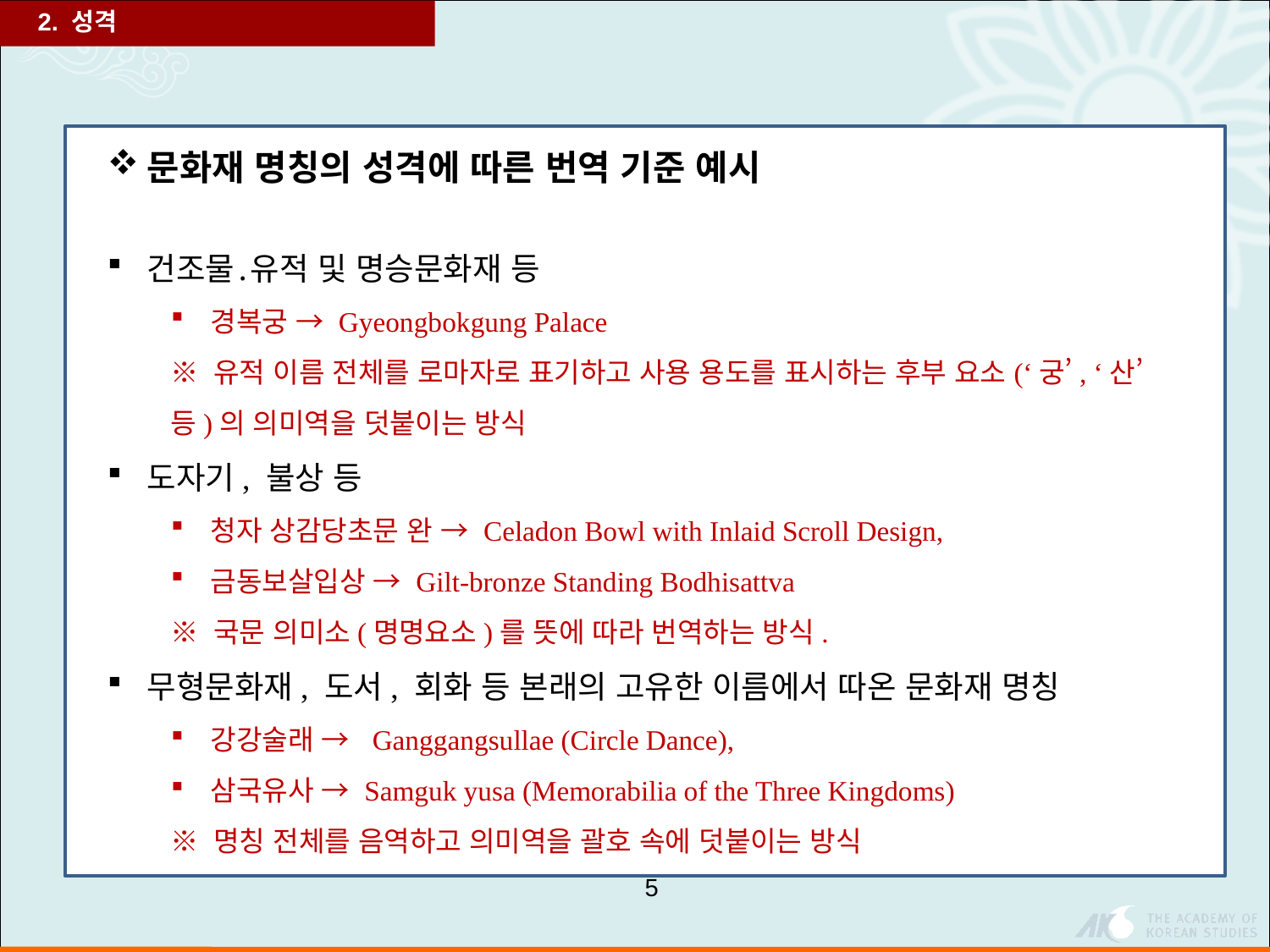

2. 성격

문화재 명칭의 성격에 따른 번역 기준 예시

건조물․유적 및 명승문화재 등
경복궁 → Gyeongbokgung Palace
※ 유적 이름 전체를 로마자로 표기하고 사용 용도를 표시하는 후부 요소(‘궁’, ‘산’ 등)의 의미역을 덧붙이는 방식
도자기, 불상 등
청자 상감당초문 완 → Celadon Bowl with Inlaid Scroll Design,
금동보살입상 → Gilt-bronze Standing Bodhisattva
※ 국문 의미소(명명요소)를 뜻에 따라 번역하는 방식.
무형문화재, 도서, 회화 등 본래의 고유한 이름에서 따온 문화재 명칭
강강술래 →  Ganggangsullae (Circle Dance),
삼국유사 → Samguk yusa (Memorabilia of the Three Kingdoms)
※ 명칭 전체를 음역하고 의미역을 괄호 속에 덧붙이는 방식
5